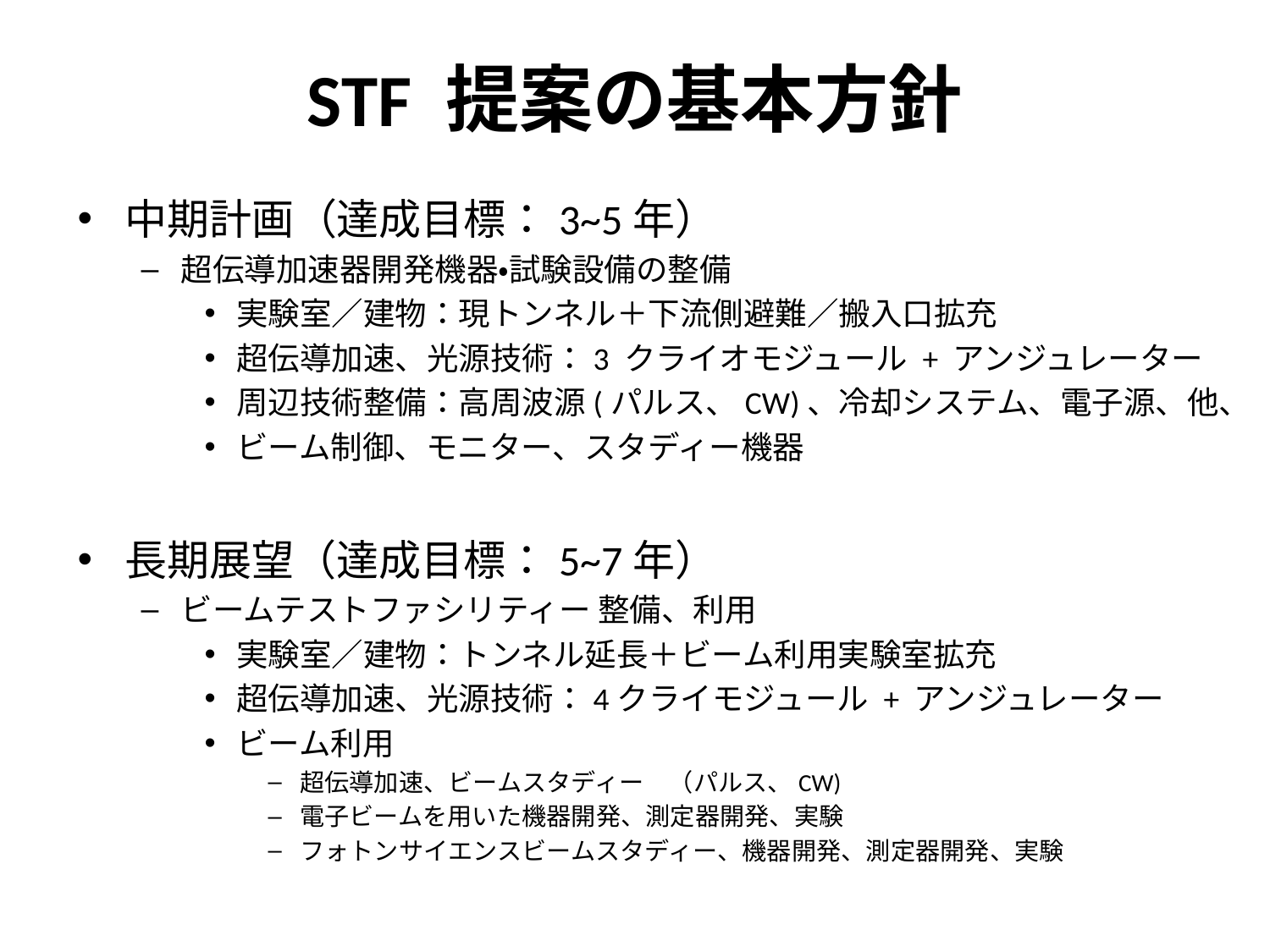

# STF 提案の基本方針
中期計画（達成目標：3~5年）
超伝導加速器開発機器・試験設備の整備
実験室／建物：現トンネル＋下流側避難／搬入口拡充
超伝導加速、光源技術：3 クライオモジュール + アンジュレーター
周辺技術整備：高周波源(パルス、CW)、冷却システム、電子源、他、
ビーム制御、モニター、スタディー機器

長期展望（達成目標：5~7年）
ビームテストファシリティー 整備、利用
実験室／建物：トンネル延長＋ビーム利用実験室拡充
超伝導加速、光源技術：4クライモジュール + アンジュレーター
ビーム利用
超伝導加速、ビームスタディー　（パルス、CW)
電子ビームを用いた機器開発、測定器開発、実験
フォトンサイエンスビームスタディー、機器開発、測定器開発、実験